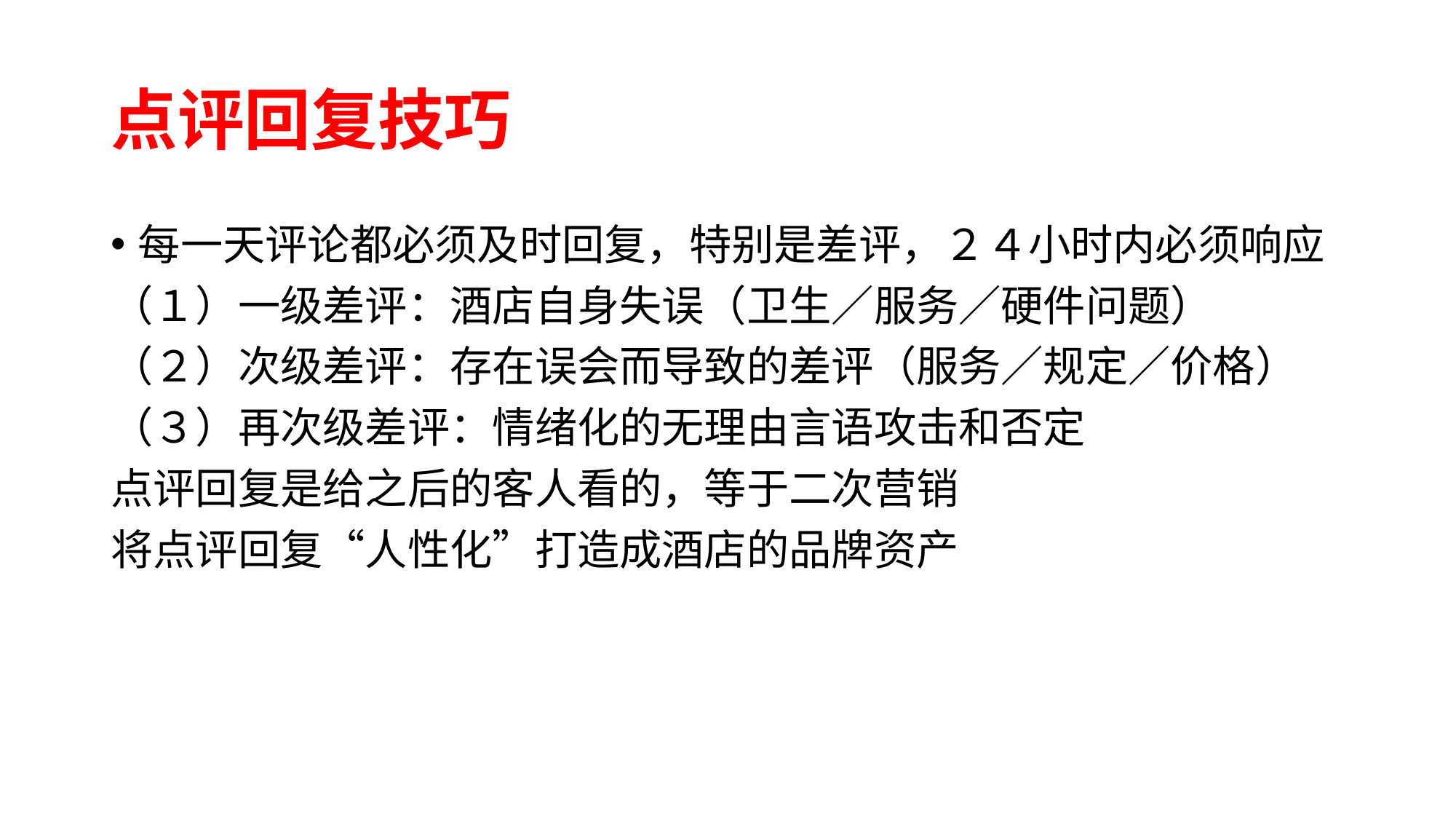

# 点评回复技巧
每一天评论都必须及时回复，特别是差评，２４小时内必须响应
（１）一级差评：酒店自身失误（卫生／服务／硬件问题）
（２）次级差评：存在误会而导致的差评（服务／规定／价格）
（３）再次级差评：情绪化的无理由言语攻击和否定
点评回复是给之后的客人看的，等于二次营销
将点评回复“人性化”打造成酒店的品牌资产